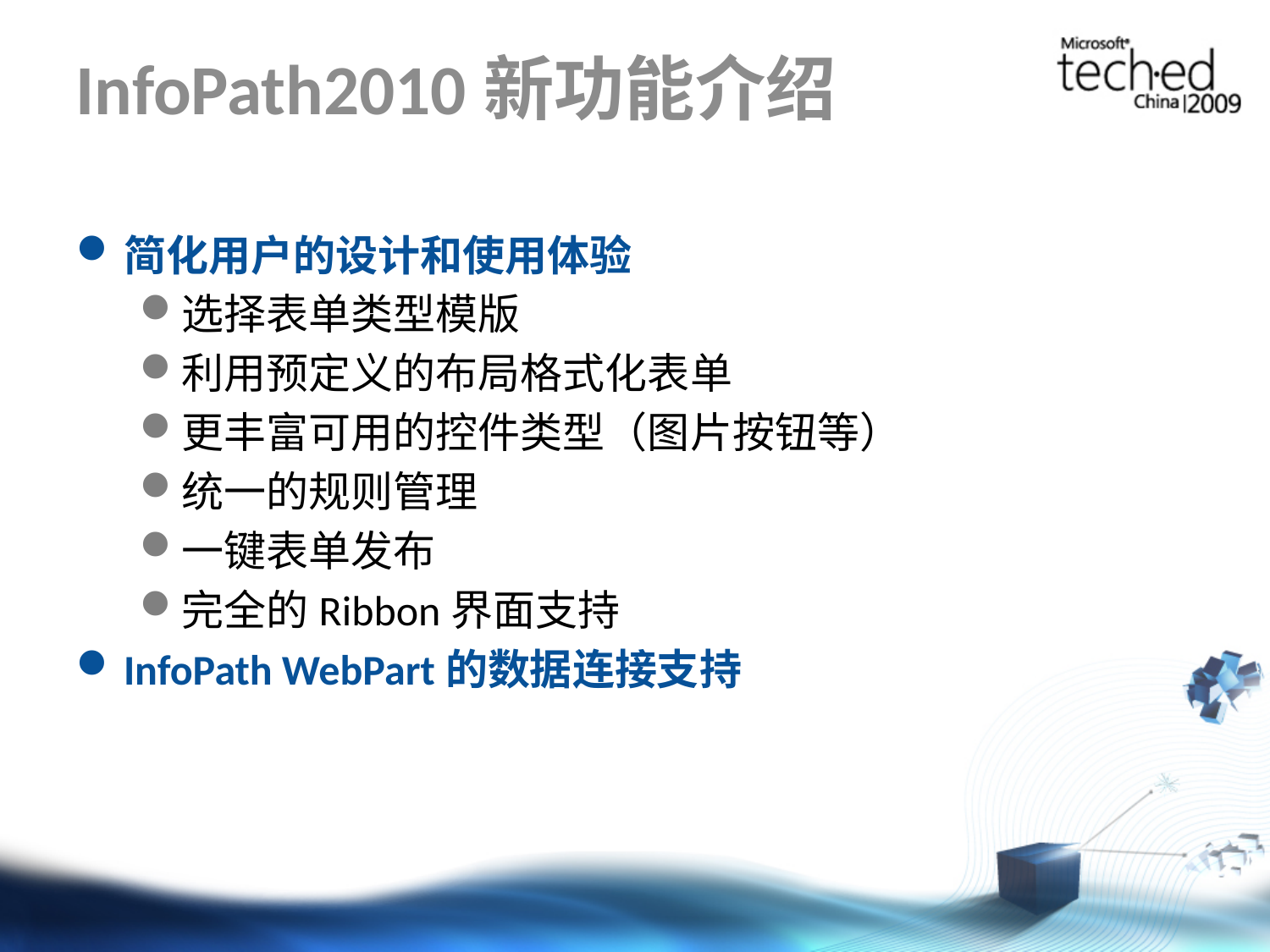

# InfoPath2010新功能介绍
简化用户的设计和使用体验
选择表单类型模版
利用预定义的布局格式化表单
更丰富可用的控件类型（图片按钮等）
统一的规则管理
一键表单发布
完全的Ribbon界面支持
InfoPath WebPart的数据连接支持